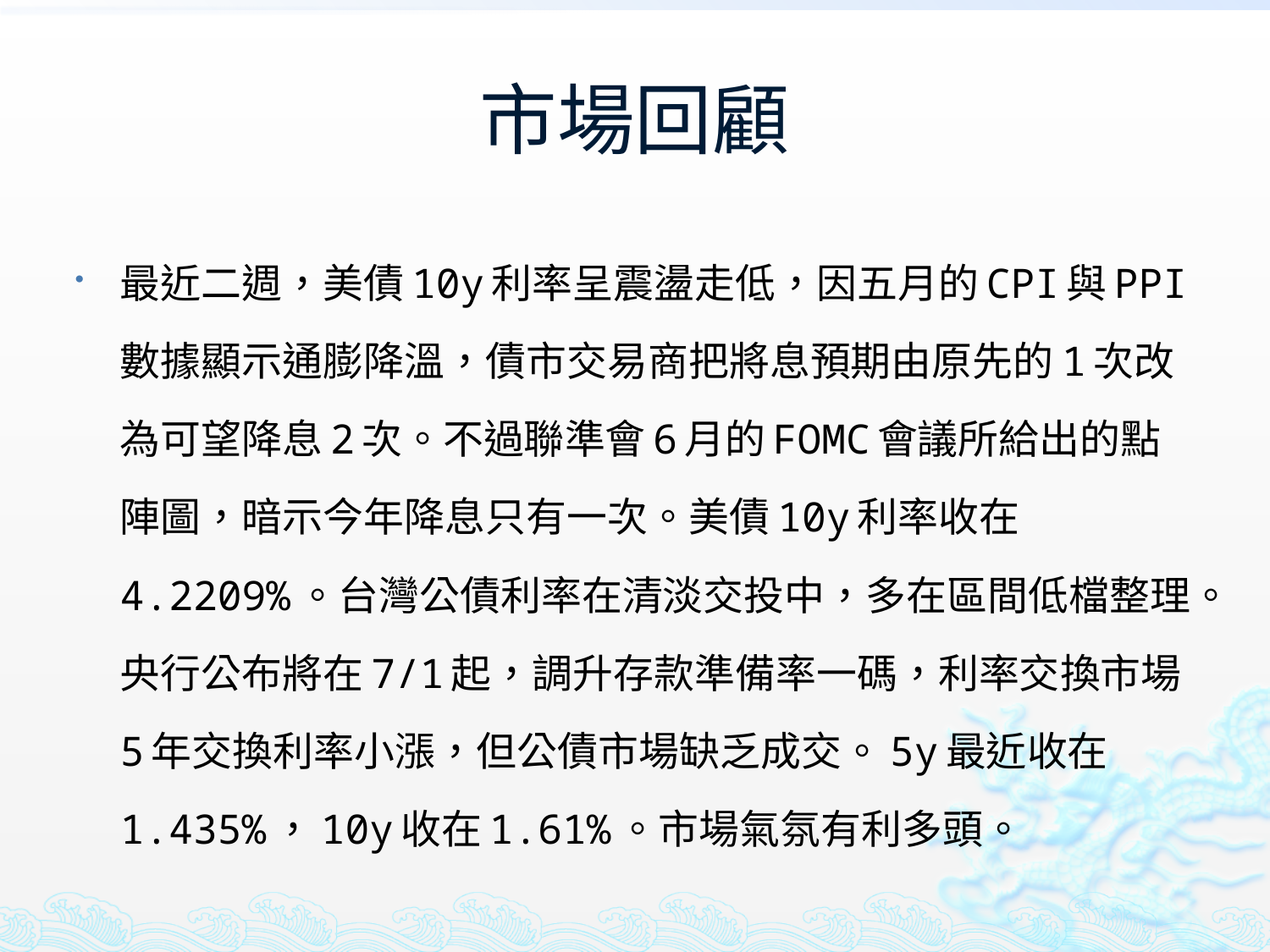

# 市場回顧
最近二週，美債10y利率呈震盪走低，因五月的CPI與PPI數據顯示通膨降溫，債市交易商把將息預期由原先的1次改為可望降息2次。不過聯準會6月的FOMC會議所給出的點陣圖，暗示今年降息只有一次。美債10y利率收在4.2209%。台灣公債利率在清淡交投中，多在區間低檔整理。央行公布將在7/1起，調升存款準備率一碼，利率交換市場5年交換利率小漲，但公債市場缺乏成交。5y最近收在1.435%，10y收在1.61%。市場氣氛有利多頭。